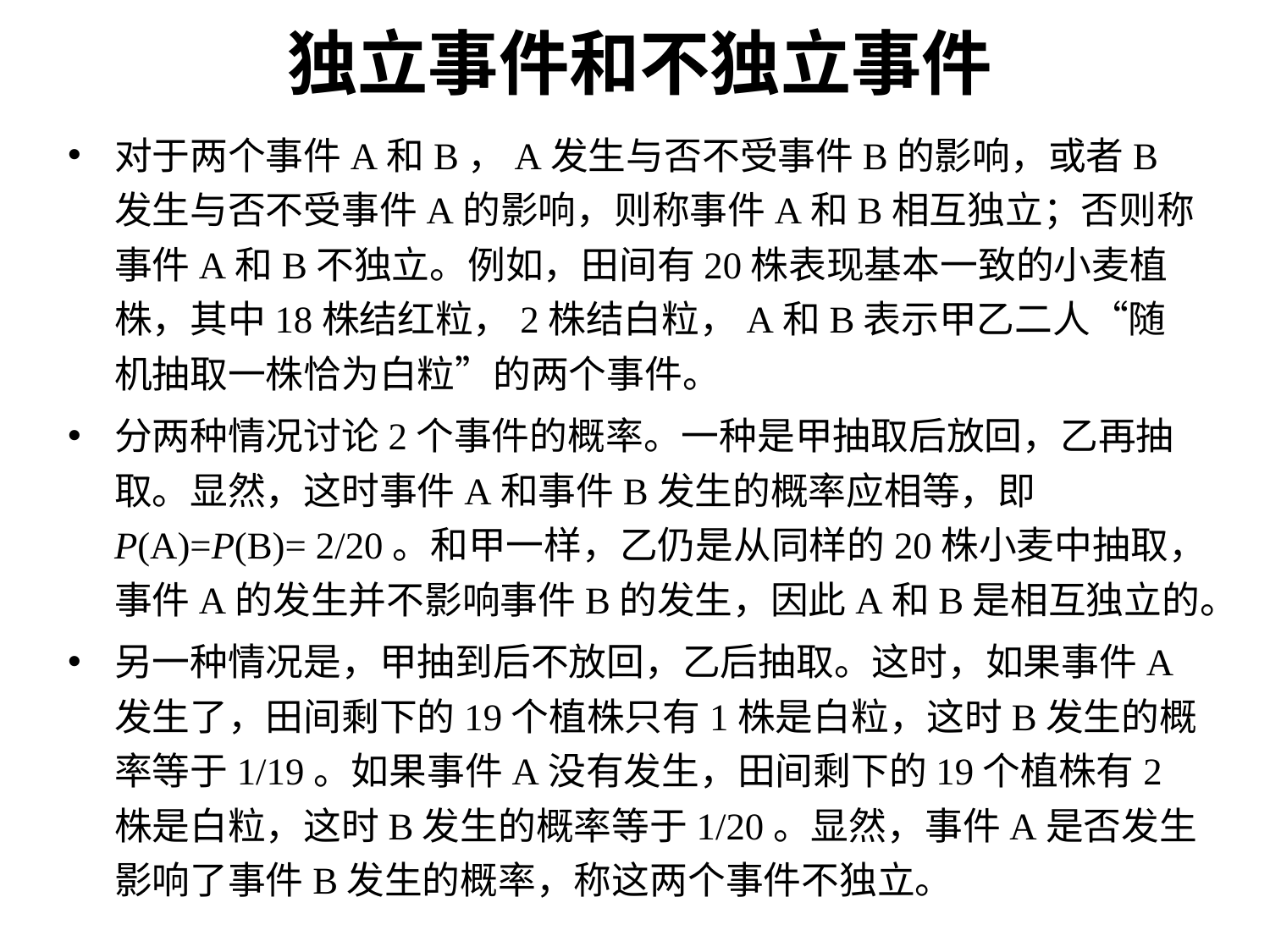

# 独立事件和不独立事件
对于两个事件A和B，A发生与否不受事件B的影响，或者B发生与否不受事件A的影响，则称事件A和B相互独立；否则称事件A和B不独立。例如，田间有20株表现基本一致的小麦植株，其中18株结红粒，2株结白粒，A和B表示甲乙二人“随机抽取一株恰为白粒”的两个事件。
分两种情况讨论2个事件的概率。一种是甲抽取后放回，乙再抽取。显然，这时事件A和事件B发生的概率应相等，即P(A)=P(B)= 2/20。和甲一样，乙仍是从同样的20株小麦中抽取，事件A的发生并不影响事件B的发生，因此A和B是相互独立的。
另一种情况是，甲抽到后不放回，乙后抽取。这时，如果事件A发生了，田间剩下的19个植株只有1株是白粒，这时B发生的概率等于1/19。如果事件A没有发生，田间剩下的19个植株有2株是白粒，这时B发生的概率等于1/20。显然，事件A是否发生影响了事件B发生的概率，称这两个事件不独立。